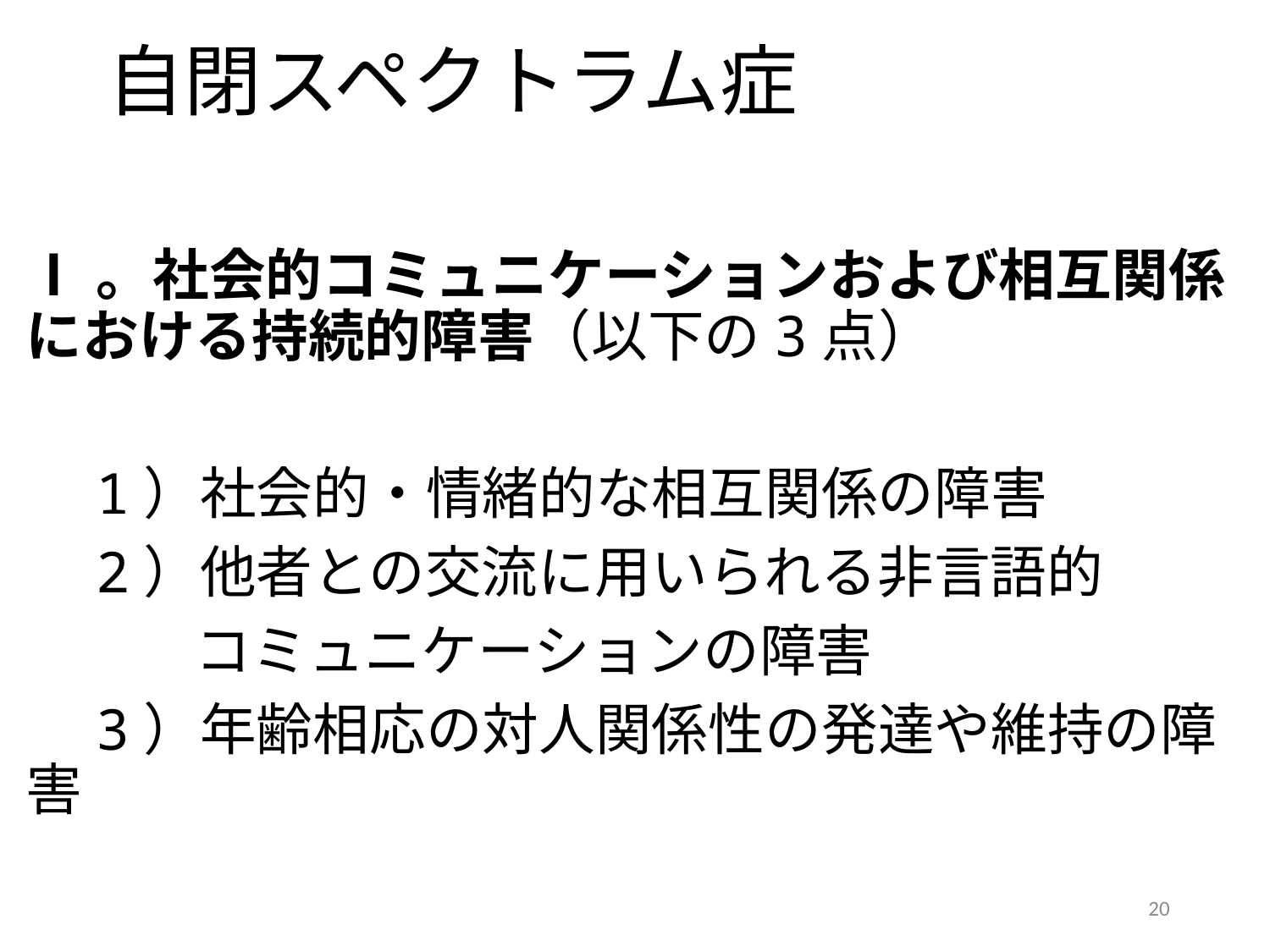

# 自閉スペクトラム症
Ⅰ。社会的コミュニケーションおよび相互関係における持続的障害（以下の3点）

　1）社会的・情緒的な相互関係の障害
　2）他者との交流に用いられる非言語的
　　　コミュニケーションの障害
　3）年齢相応の対人関係性の発達や維持の障害
20